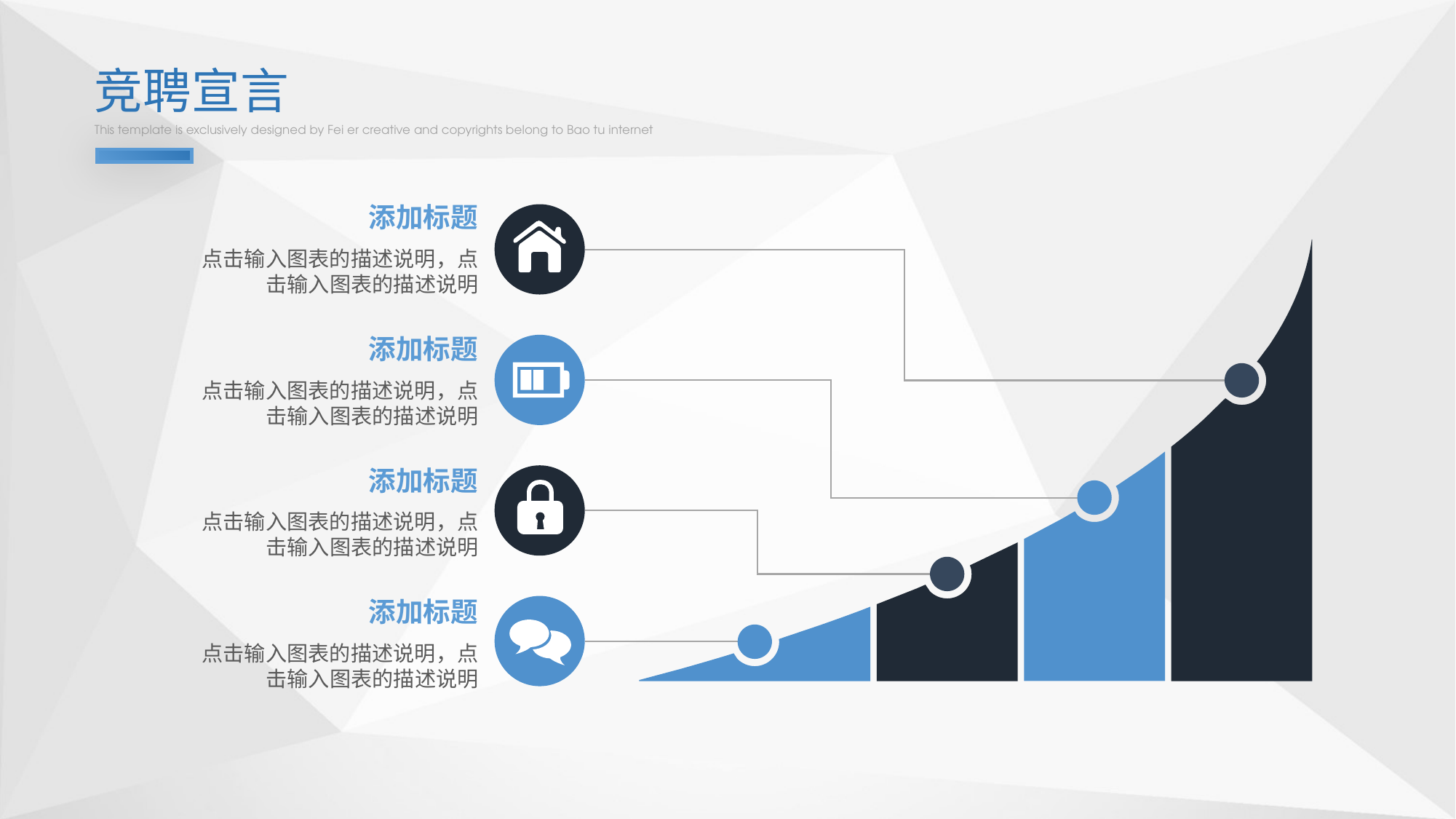

竞聘宣言
This template is exclusively designed by Fei er creative and copyrights belong to Bao tu internet

添加标题

点击输入图表的描述说明，点击输入图表的描述说明
添加标题

点击输入图表的描述说明，点击输入图表的描述说明

添加标题

点击输入图表的描述说明，点击输入图表的描述说明

添加标题

点击输入图表的描述说明，点击输入图表的描述说明